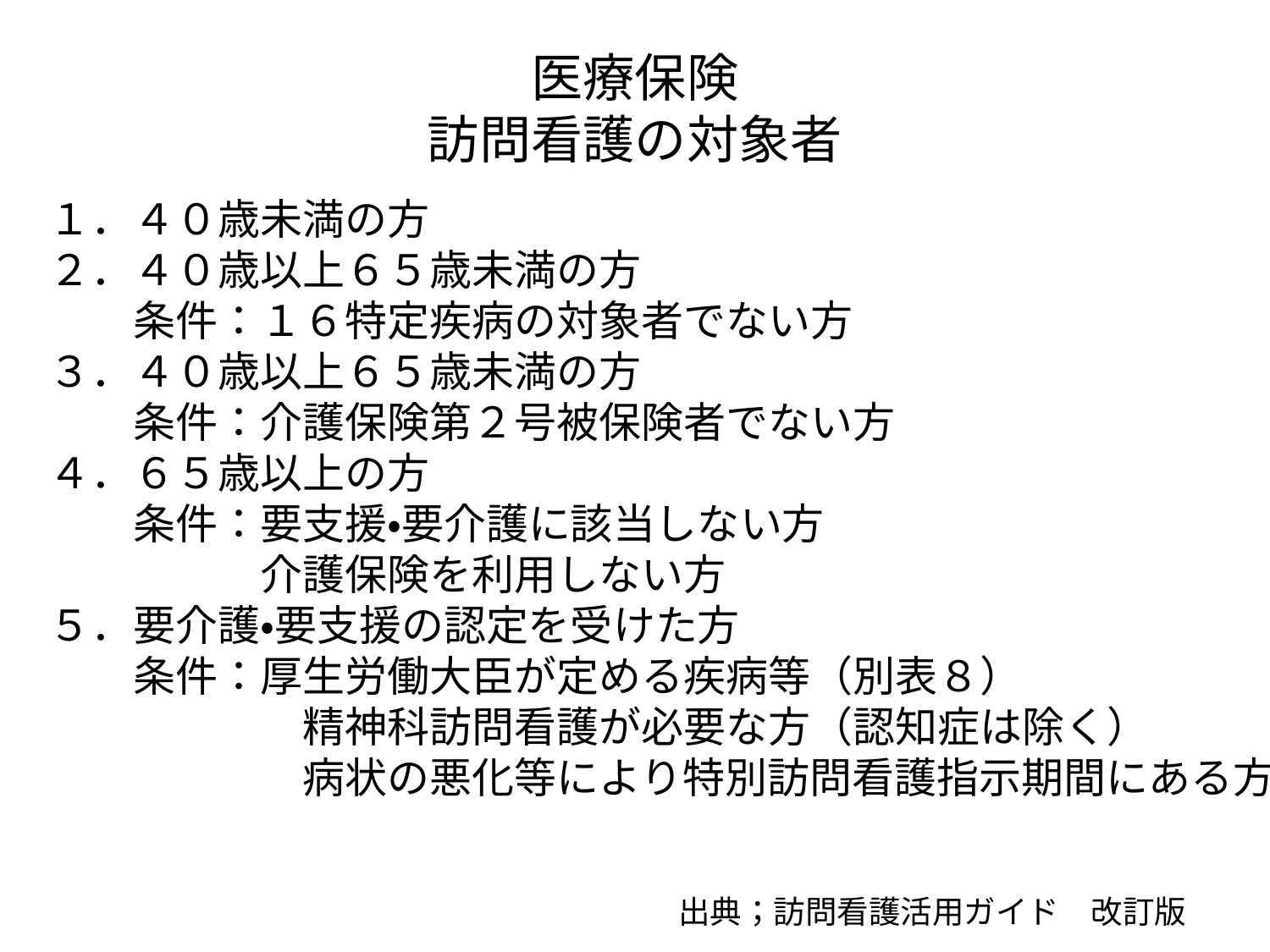

# 医療保険 訪問看護の対象者
１．４０歳未満の方
２．４０歳以上６５歳未満の方
　　条件：１６特定疾病の対象者でない方
３．４０歳以上６５歳未満の方
　　条件：介護保険第２号被保険者でない方
４．６５歳以上の方
　　条件：要支援・要介護に該当しない方
　　　　　介護保険を利用しない方
５．要介護・要支援の認定を受けた方
　　条件：厚生労働大臣が定める疾病等（別表８）
　　　　　　精神科訪問看護が必要な方（認知症は除く）
　　　　　　病状の悪化等により特別訪問看護指示期間にある方
出典；訪問看護活用ガイド　改訂版